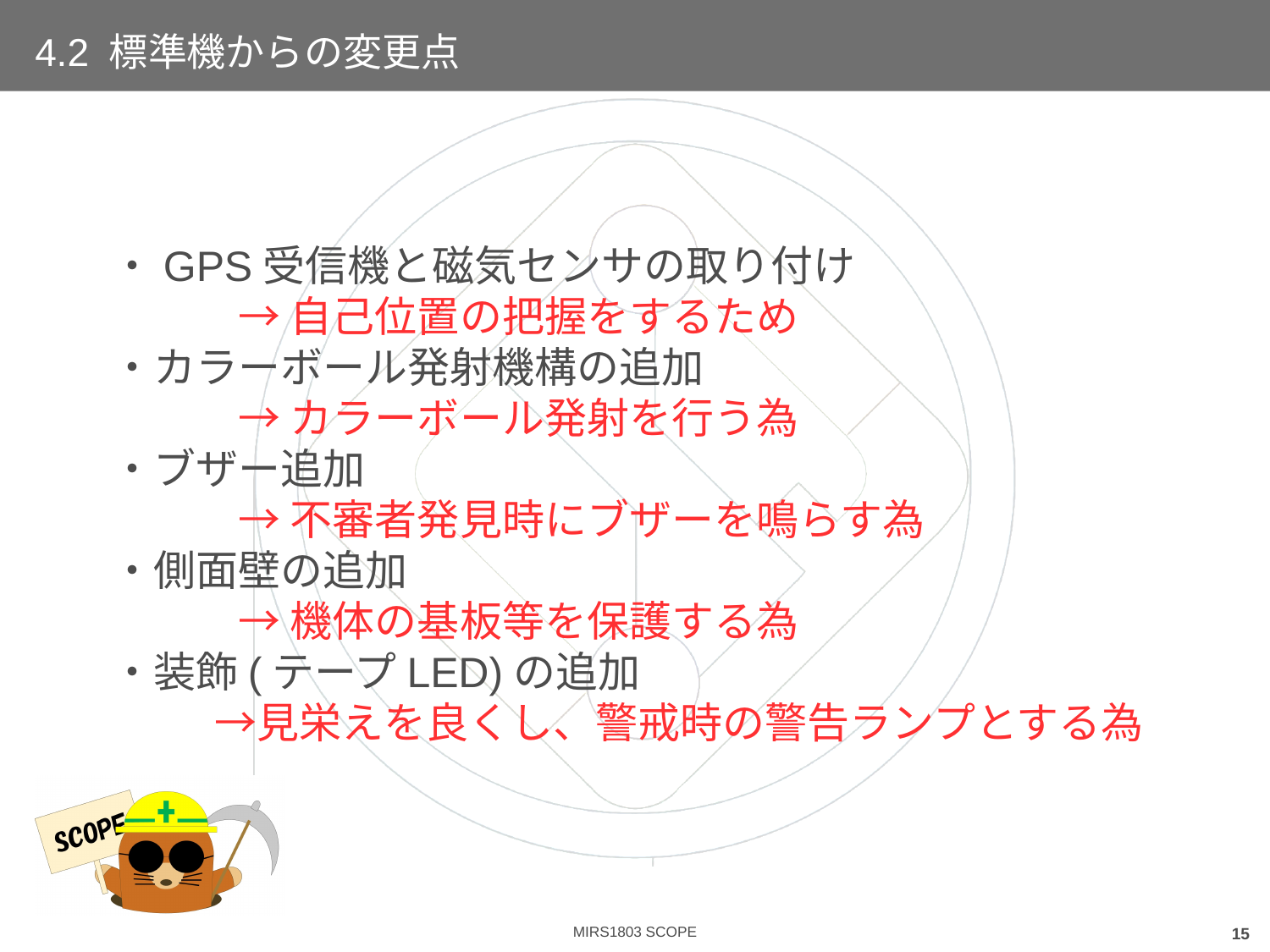

# 4.2 標準機からの変更点
・GPS受信機と磁気センサの取り付け
	→自己位置の把握をするため
・カラーボール発射機構の追加
	→カラーボール発射を行う為
・ブザー追加
	→不審者発見時にブザーを鳴らす為
・側面壁の追加
	→機体の基板等を保護する為
・装飾(テープLED)の追加
　　  →見栄えを良くし、警戒時の警告ランプとする為
15